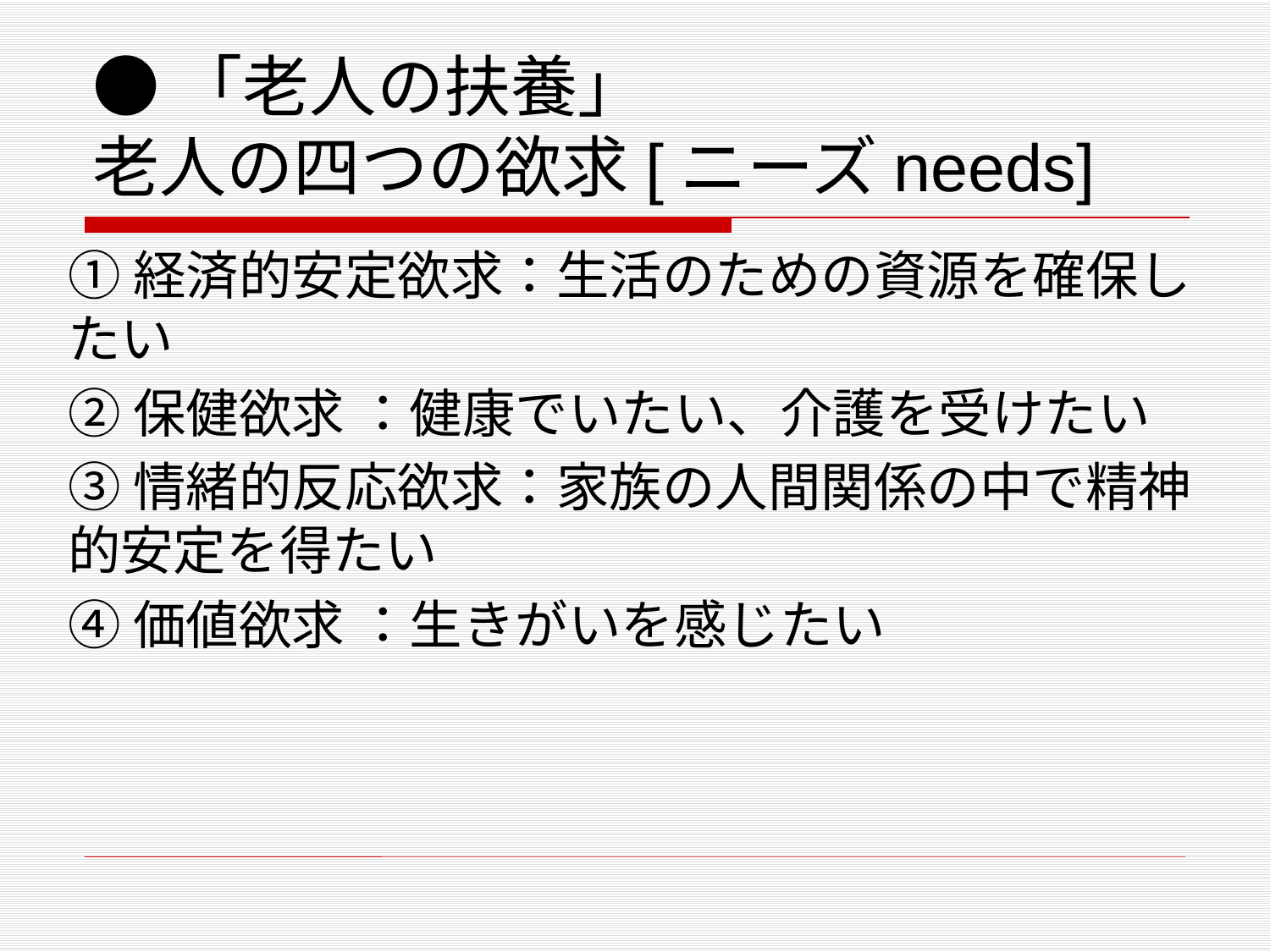

# ●「老人の扶養」 老人の四つの欲求[ニーズneeds]
①経済的安定欲求：生活のための資源を確保したい
②保健欲求 ：健康でいたい、介護を受けたい
③情緒的反応欲求：家族の人間関係の中で精神的安定を得たい
④価値欲求 ：生きがいを感じたい